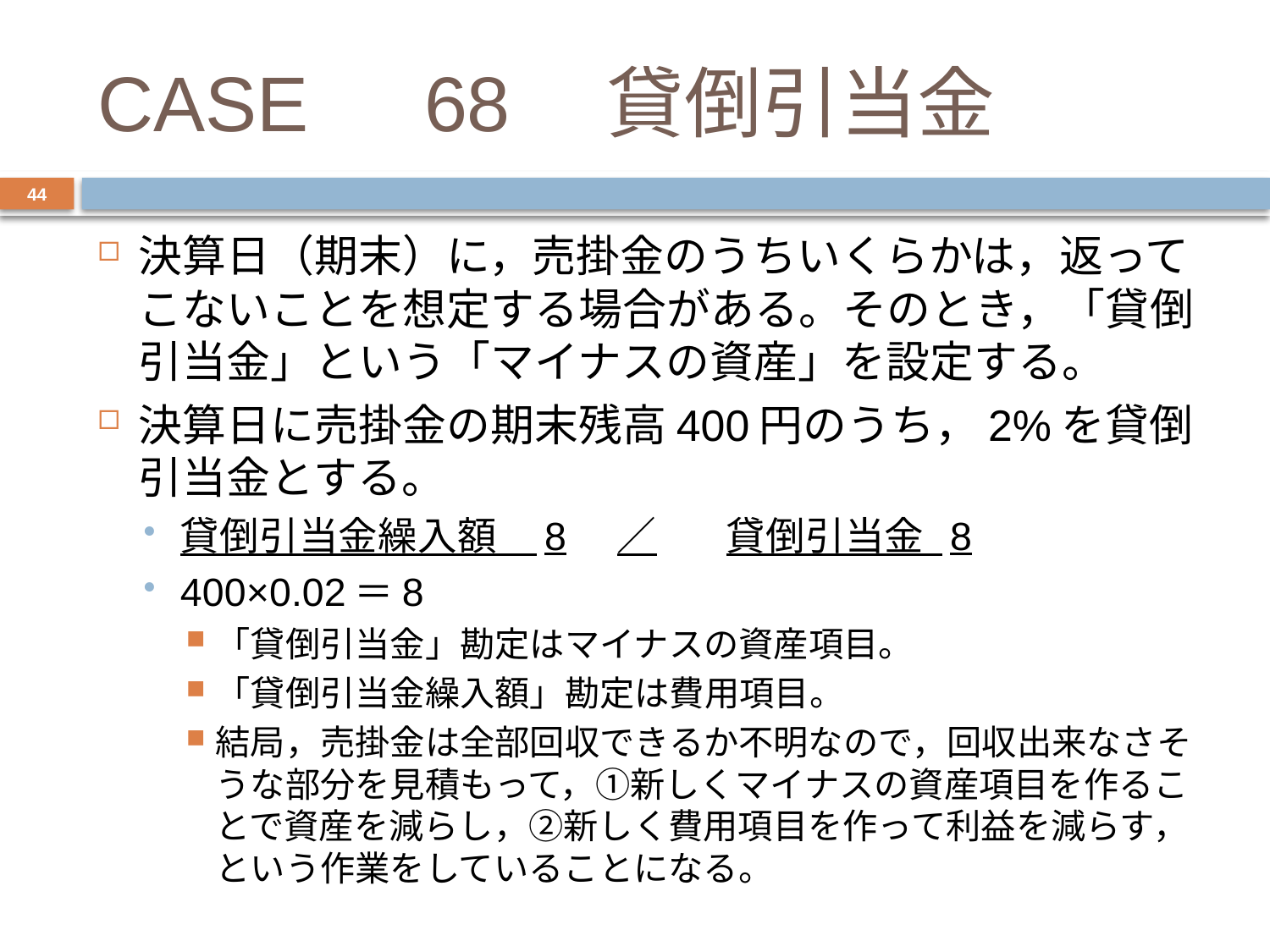

# CASE　68　貸倒引当金
44
決算日（期末）に，売掛金のうちいくらかは，返ってこないことを想定する場合がある。そのとき，「貸倒引当金」という「マイナスの資産」を設定する。
決算日に売掛金の期末残高400円のうち，2%を貸倒引当金とする。
貸倒引当金繰入額　8	／	貸倒引当金  8
400×0.02＝8
「貸倒引当金」勘定はマイナスの資産項目。
「貸倒引当金繰入額」勘定は費用項目。
結局，売掛金は全部回収できるか不明なので，回収出来なさそうな部分を見積もって，①新しくマイナスの資産項目を作ることで資産を減らし，②新しく費用項目を作って利益を減らす，という作業をしていることになる。